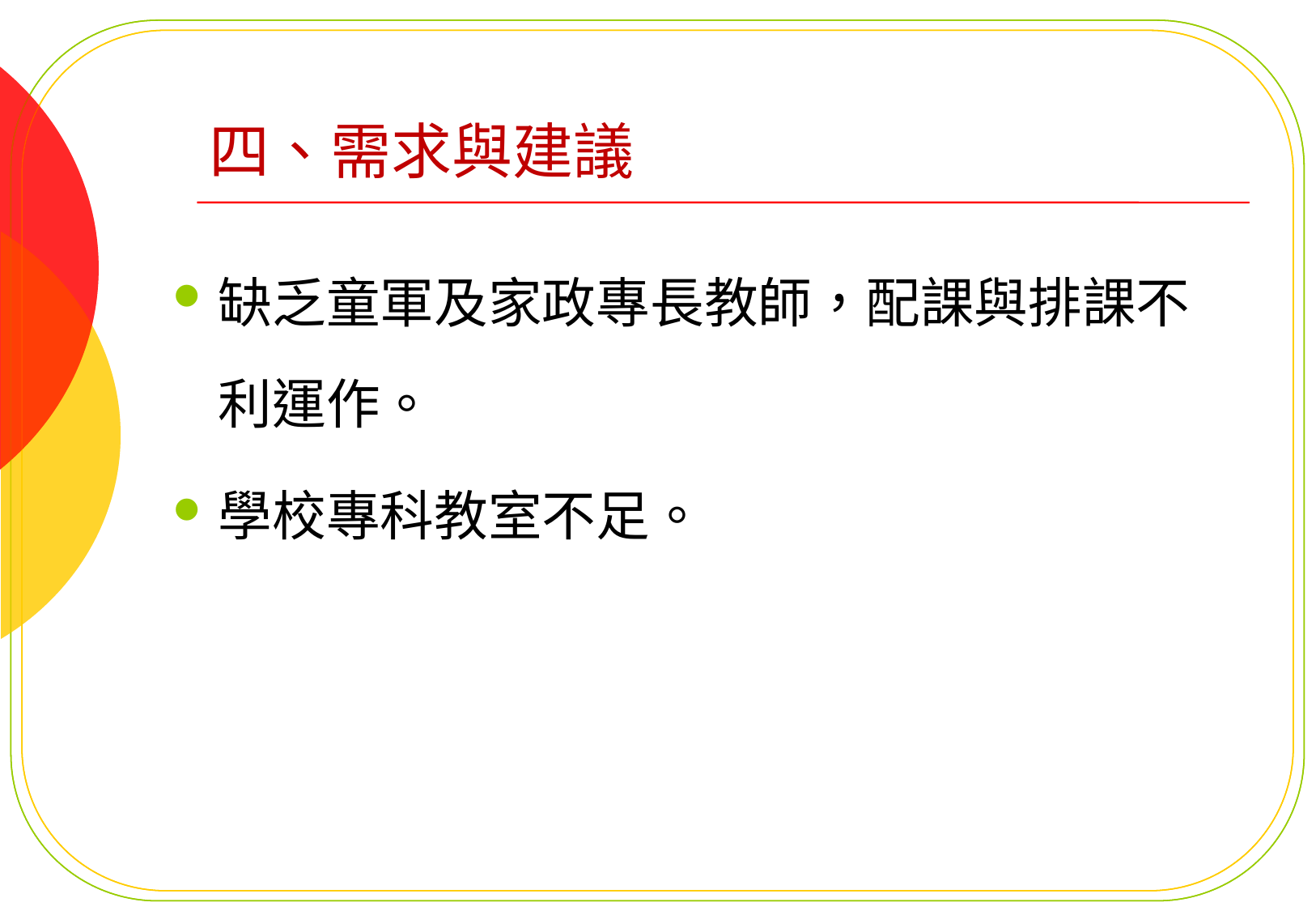

# 四、需求與建議
缺乏童軍及家政專長教師，配課與排課不  利運作。
學校專科教室不足。